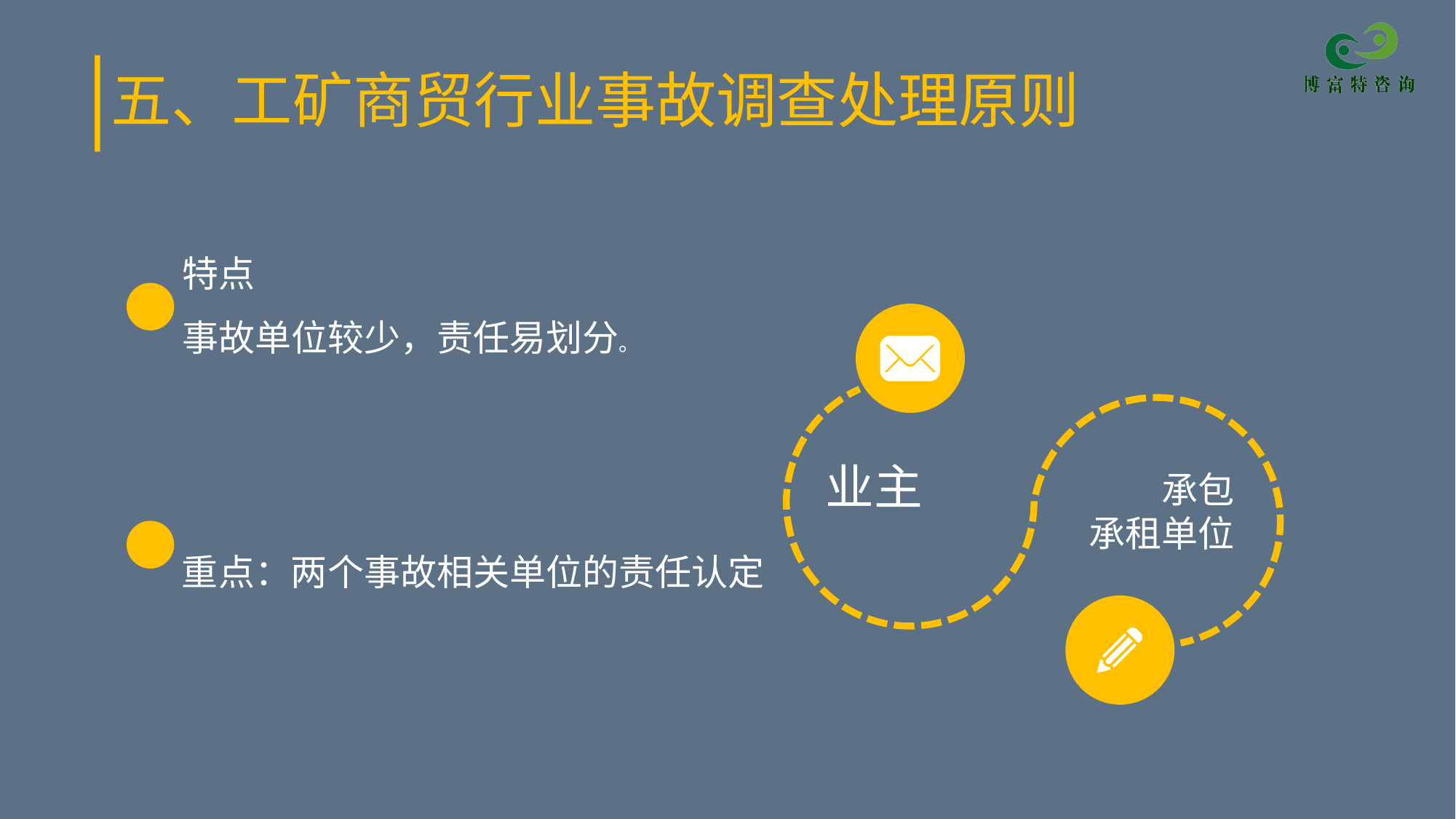

五、工矿商贸行业事故调查处理原则
特点

事故单位较少，责任易划分。

业主
承包
承租单位

重点：两个事故相关单位的责任认定